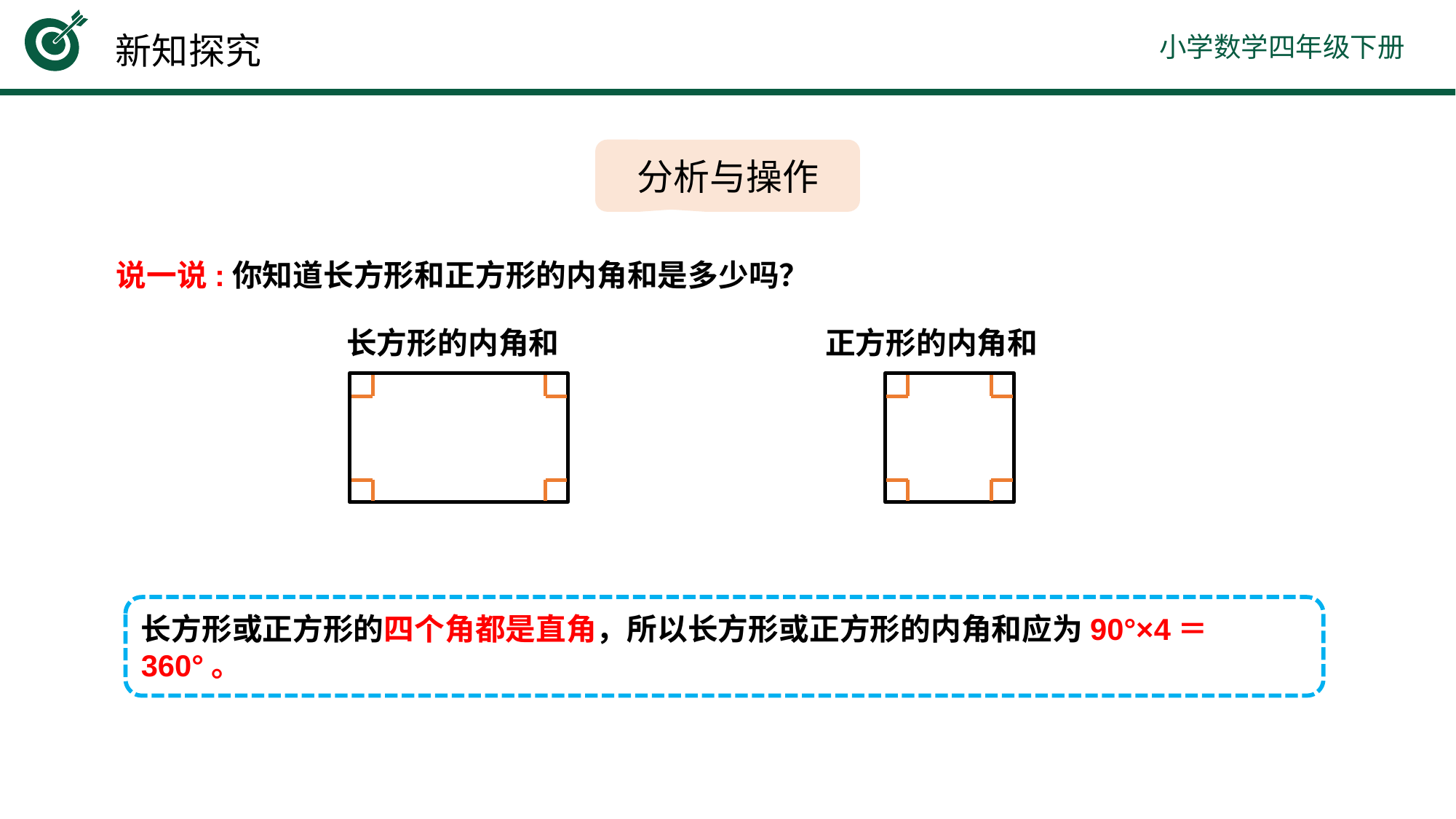

新知探究
分析与操作
说一说:你知道长方形和正方形的内角和是多少吗？
长方形的内角和
正方形的内角和

长方形或正方形的四个角都是直角，所以长方形或正方形的内角和应为90°×4＝360°。